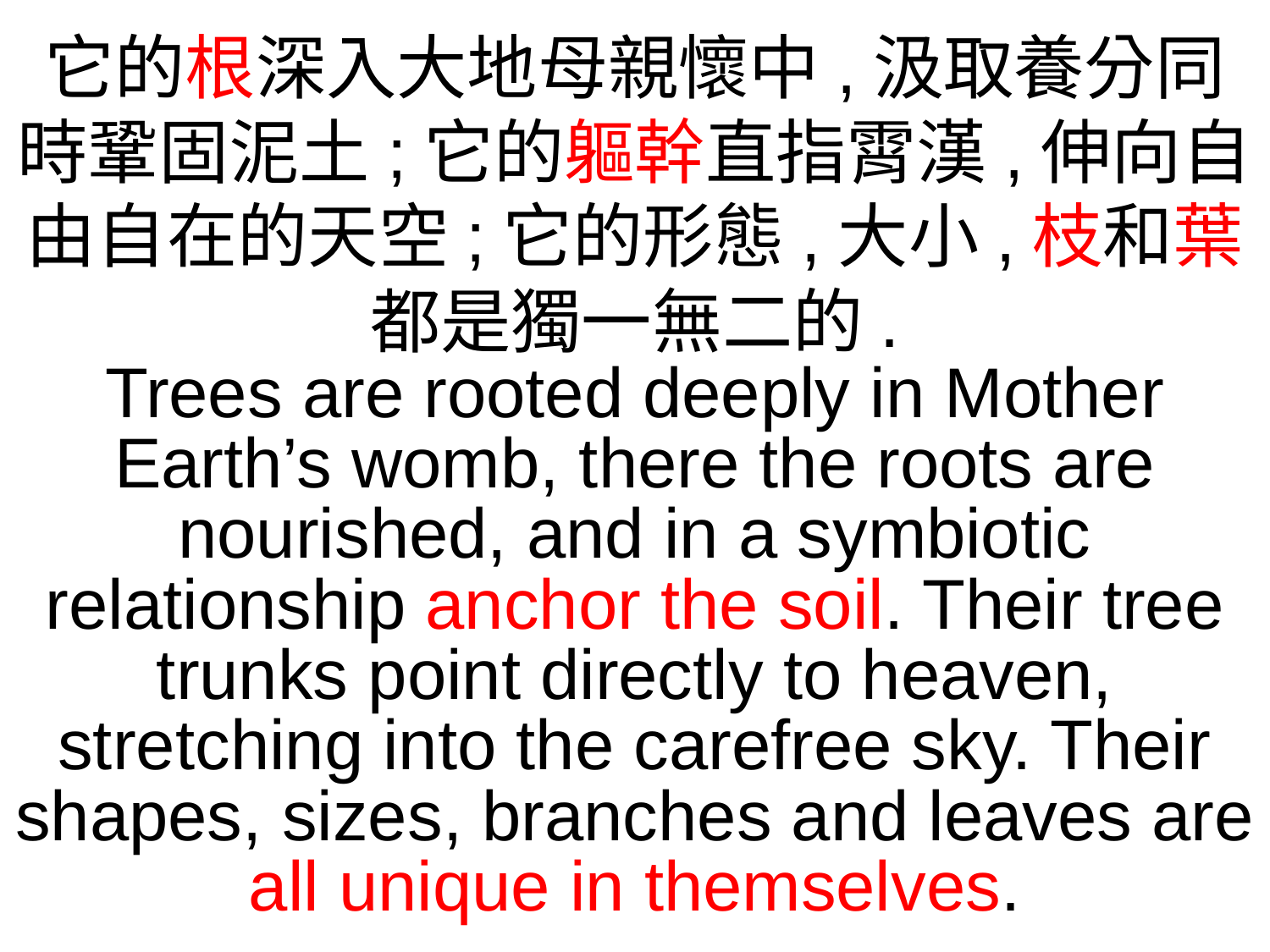

它的根深入大地母親懷中,汲取養分同時鞏固泥土;它的軀幹直指霄漢,伸向自由自在的天空;它的形態,大小,枝和葉
都是獨一無二的.
Trees are rooted deeply in Mother Earth’s womb, there the roots are nourished, and in a symbiotic relationship anchor the soil. Their tree trunks point directly to heaven, stretching into the carefree sky. Their shapes, sizes, branches and leaves are all unique in themselves.